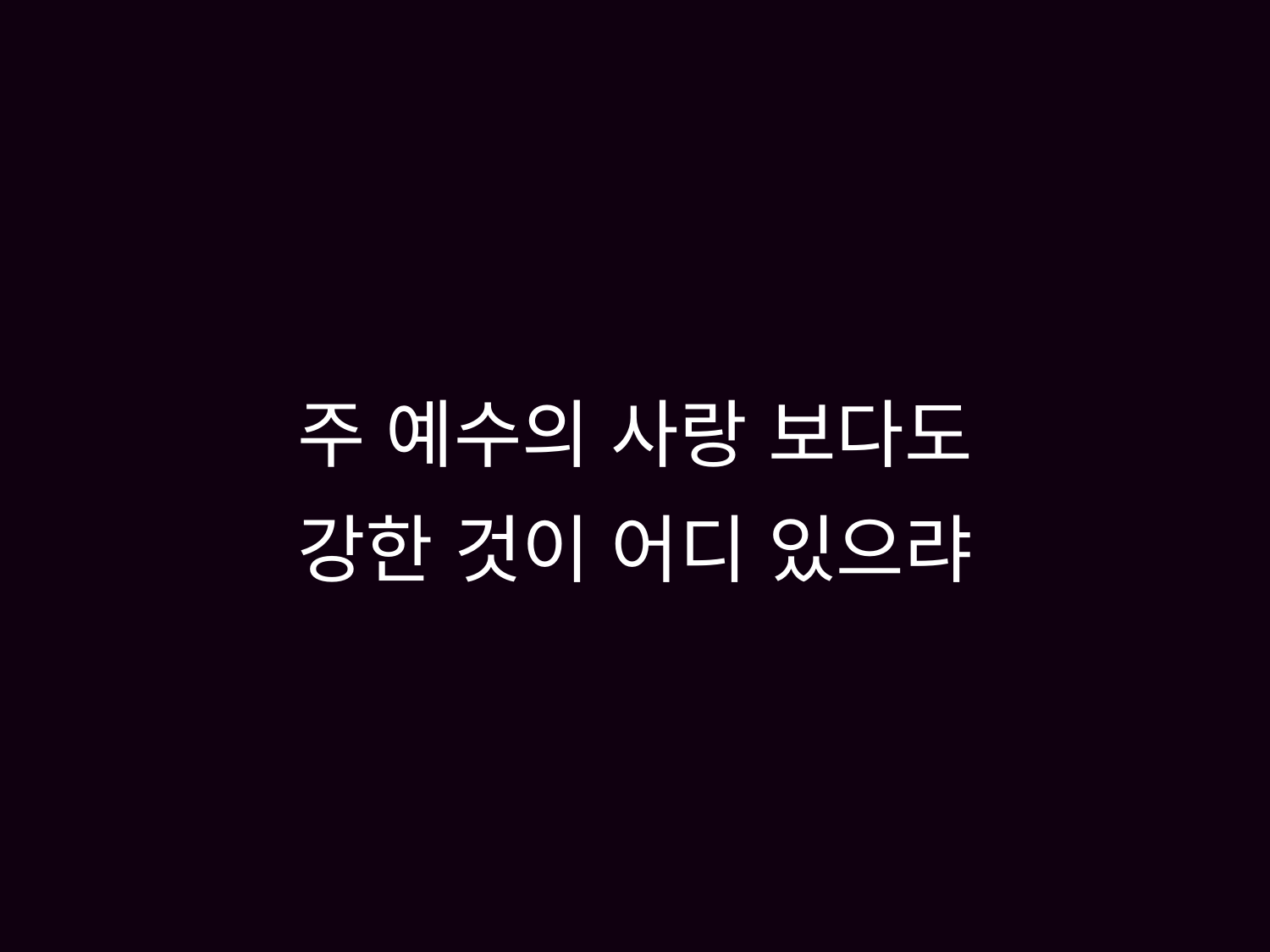

# 주 예수의 사랑 보다도 강한 것이 어디 있으랴